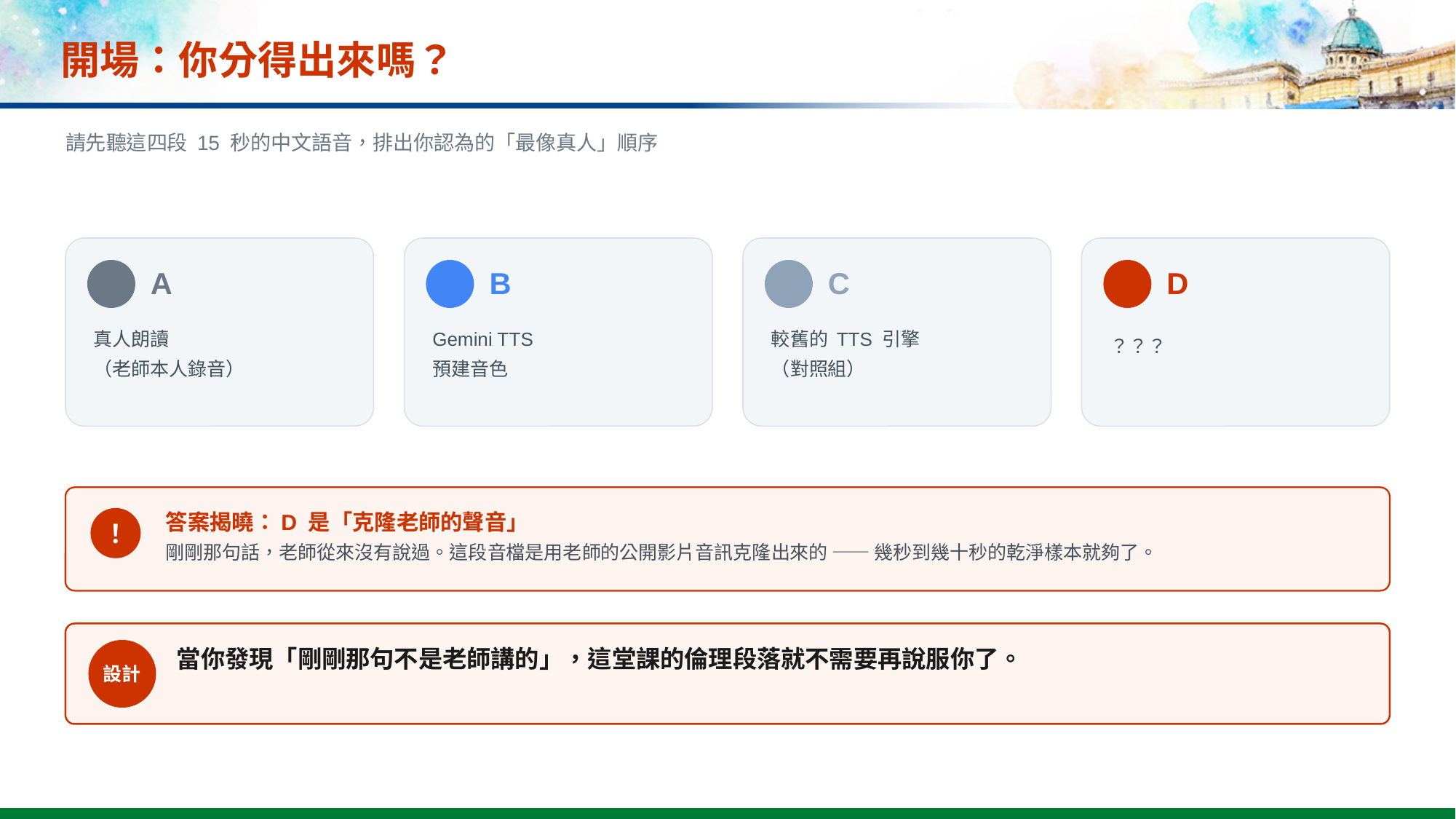

# 開場：你分得出來嗎？
請先聽這四段 15 秒的中文語音，排出你認為的「最像真人」順序

A
B
C
D

真人朗讀
（老師本人錄音）
Gemini TTS
預建音色
較舊的 TTS 引擎
（對照組）
？？？

答案揭曉：D 是「克隆老師的聲音」
！
剛剛那句話，老師從來沒有說過。這段音檔是用老師的公開影片音訊克隆出來的 —— 幾秒到幾十秒的乾淨樣本就夠了。

當你發現「剛剛那句不是老師講的」，這堂課的倫理段落就不需要再說服你了。
設計